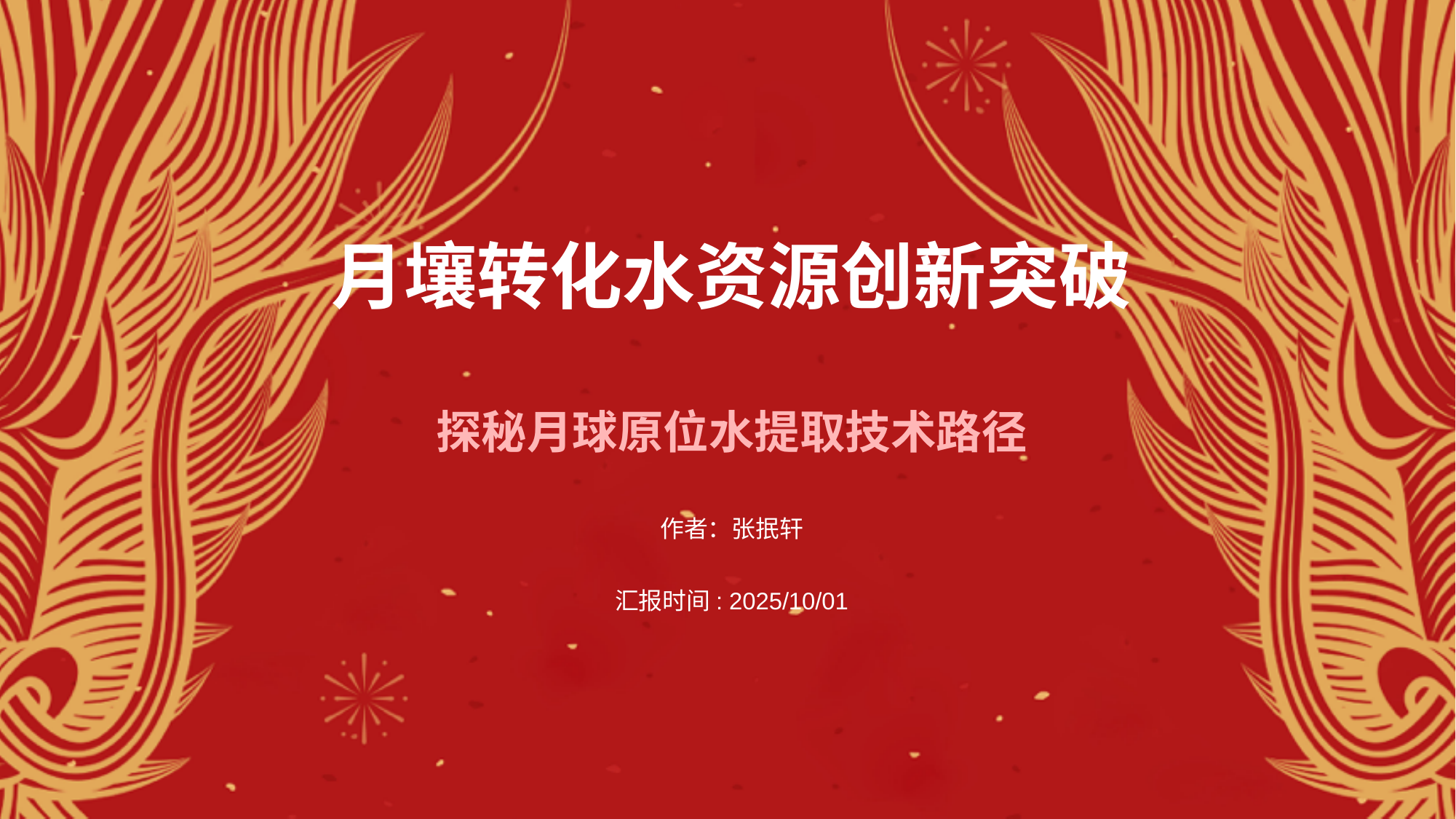

月壤转化水资源创新突破
探秘月球原位水提取技术路径

作者：张抿轩

汇报时间: 2025/10/01